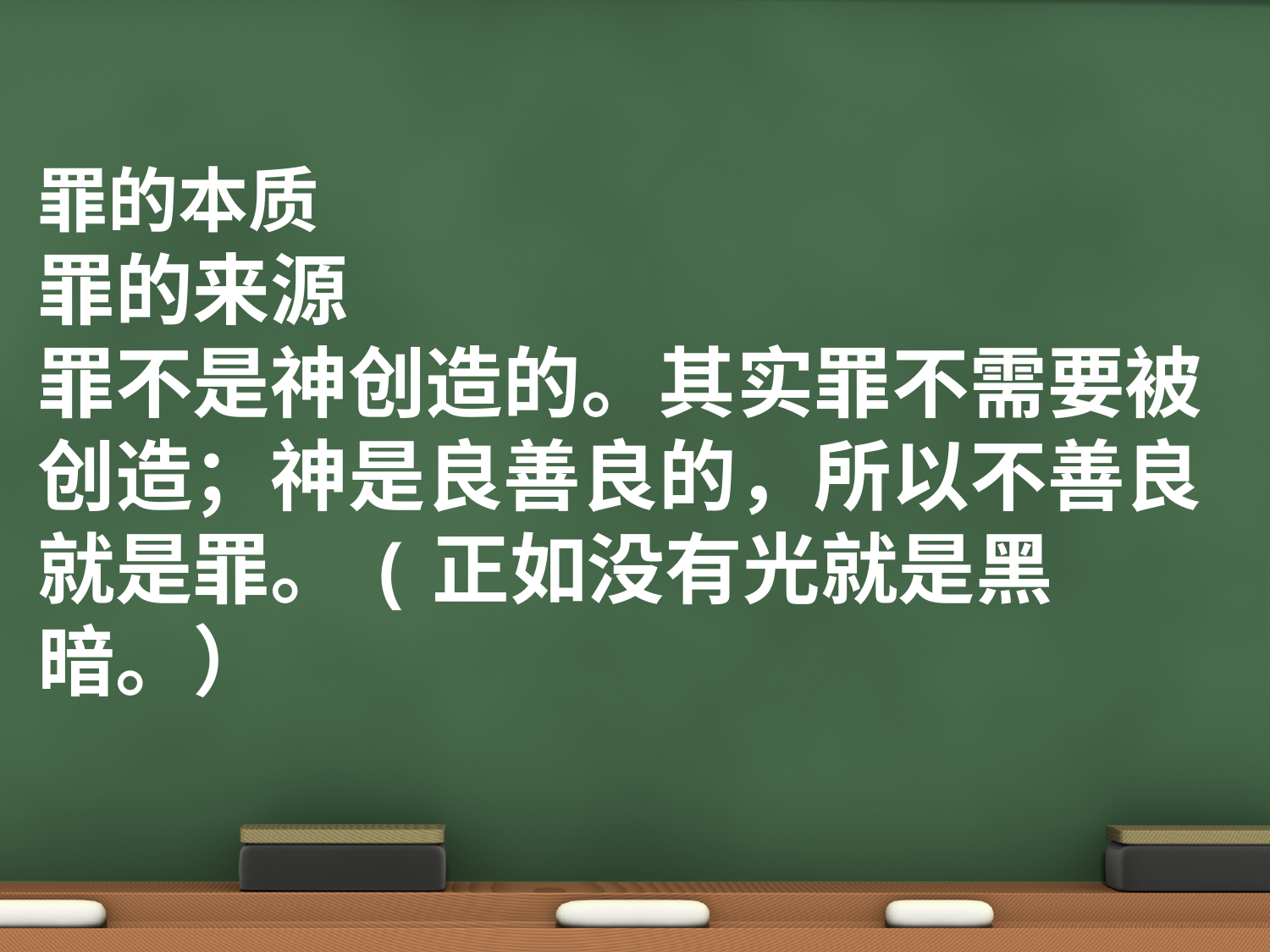

罪的本质
罪的来源
罪不是神创造的。其实罪不需要被创造；神是良善良的，所以不善良就是罪。(正如没有光就是黑暗。）